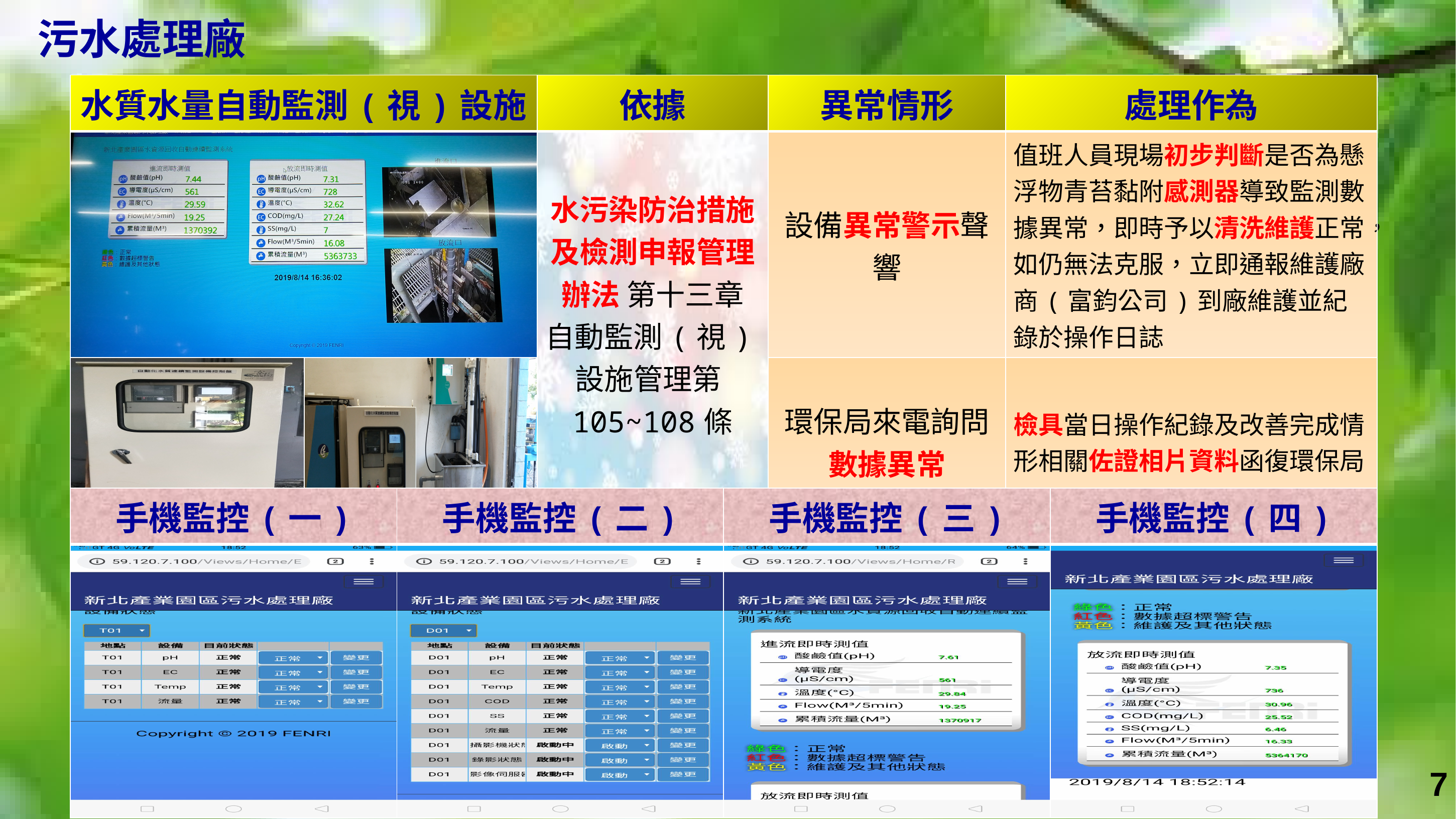

污水處理廠
| 水質水量自動監測(視)設施 |  | 依據 | 異常情形 | 處理作為 |
| --- | --- | --- | --- | --- |
|  |  | 水污染防治措施及檢測申報管理辦法 第十三章 自動監測(視)設施管理第105~108條 | 設備異常警示聲響 | 值班人員現場初步判斷是否為懸浮物青苔黏附感測器導致監測數據異常，即時予以清洗維護正常，如仍無法克服，立即通報維護廠商(富鈞公司)到廠維護並紀錄於操作日誌 |
|  |  |  | 環保局來電詢問數據異常 | 檢具當日操作紀錄及改善完成情形相關佐證相片資料函復環保局 |
| 手機監控(一) | 手機監控(二) | 手機監控(三) | 手機監控(四) |
| --- | --- | --- | --- |
|  |  |  |  |
7